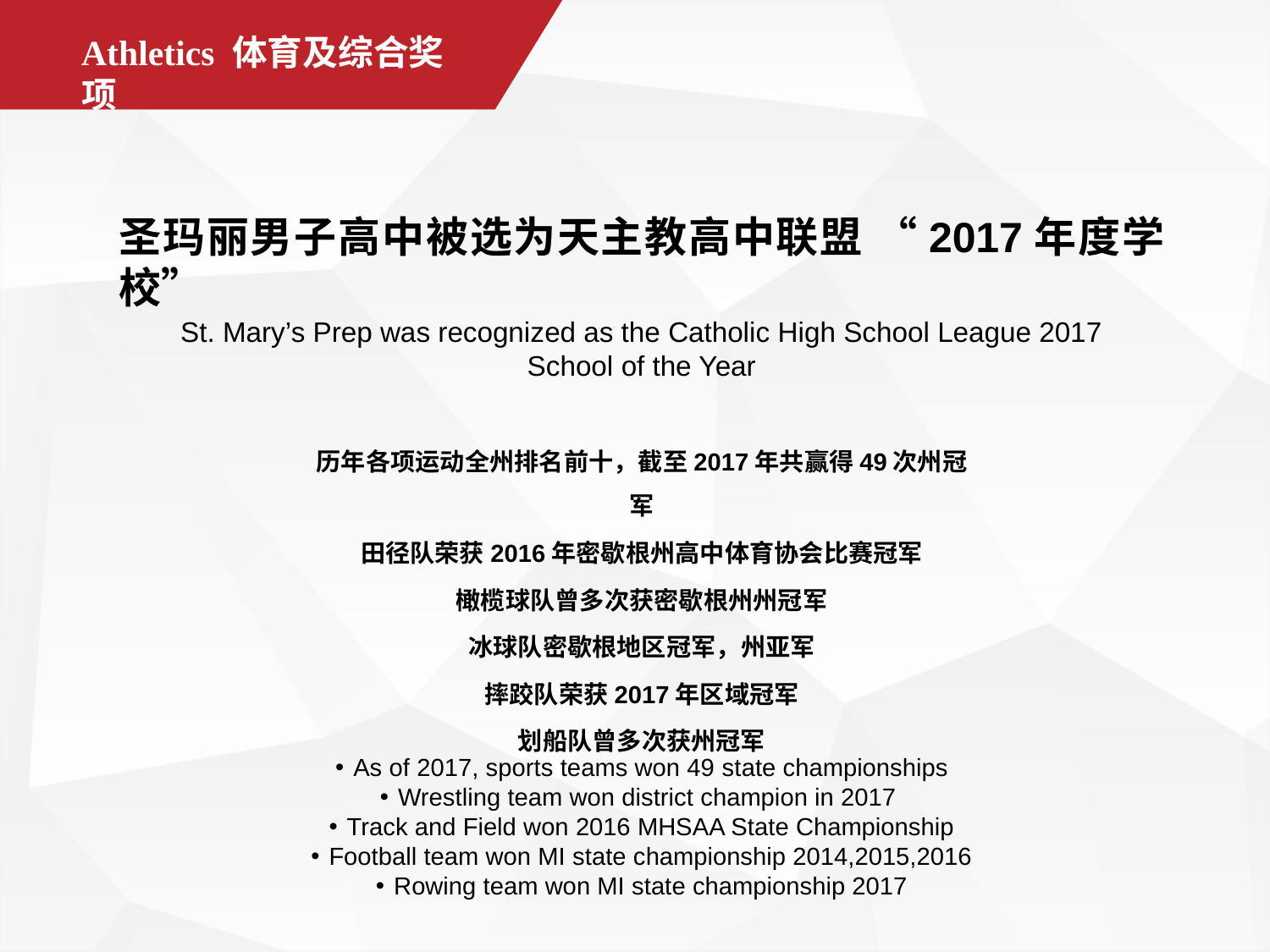

Athletics 体育及综合奖项
圣玛丽男子高中被选为天主教高中联盟 “2017年度学校”
St. Mary’s Prep was recognized as the Catholic High School League 2017 School of the Year
历年各项运动全州排名前十，截至2017年共赢得49次州冠军
田径队荣获2016年密歇根州高中体育协会比赛冠军
橄榄球队曾多次获密歇根州州冠军
冰球队密歇根地区冠军，州亚军
摔跤队荣获2017年区域冠军
划船队曾多次获州冠军
As of 2017, sports teams won 49 state championships
Wrestling team won district champion in 2017
Track and Field won 2016 MHSAA State Championship
Football team won MI state championship 2014,2015,2016
Rowing team won MI state championship 2017